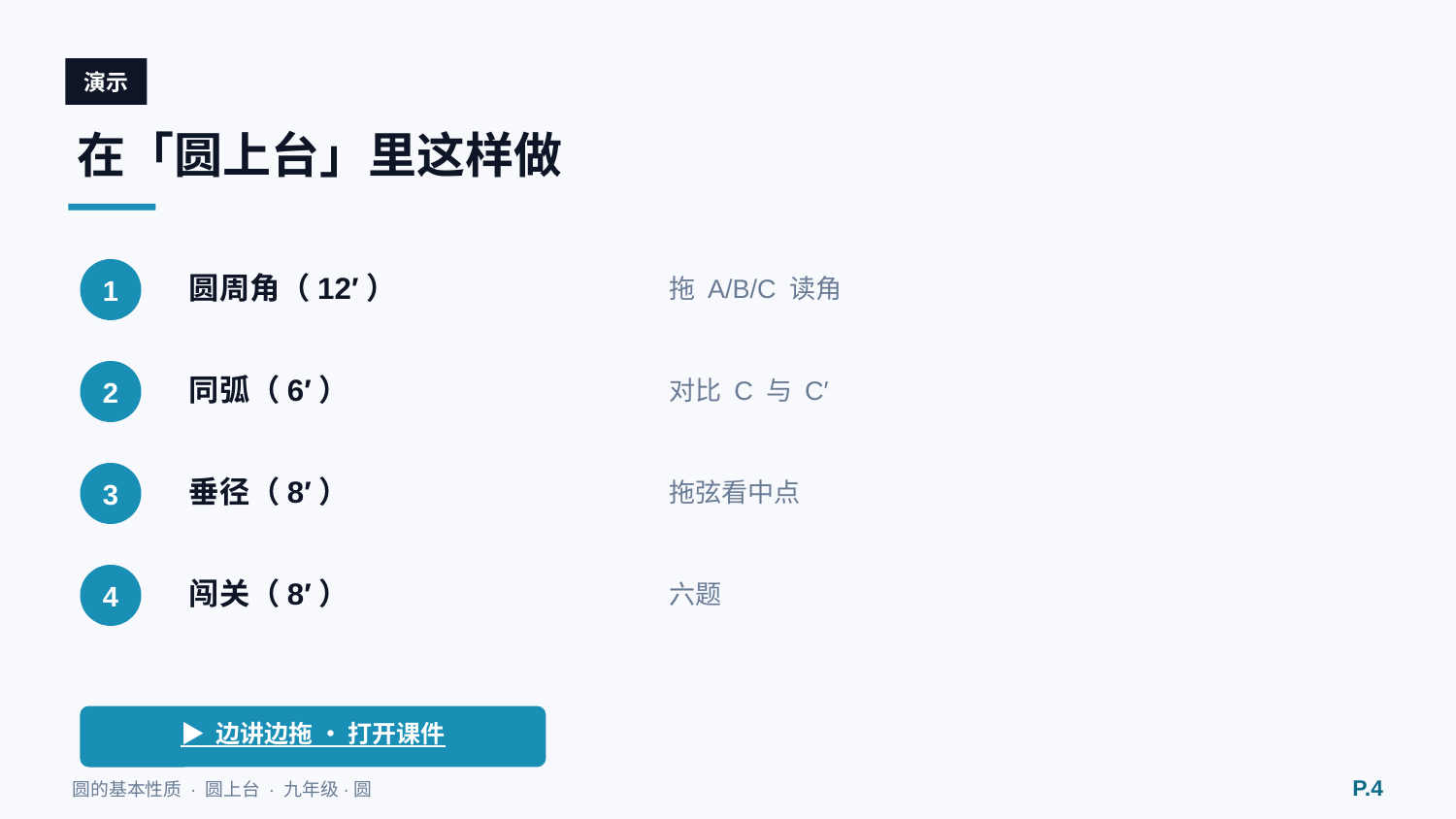

演示

在「圆上台」里这样做

圆周角（12′）
拖 A/B/C 读角

1
同弧（6′）
对比 C 与 C′

2
垂径（8′）
拖弦看中点

3
闯关（8′）
六题

4
▶  边讲边拖 · 打开课件

P.4
圆的基本性质 · 圆上台 · 九年级·圆